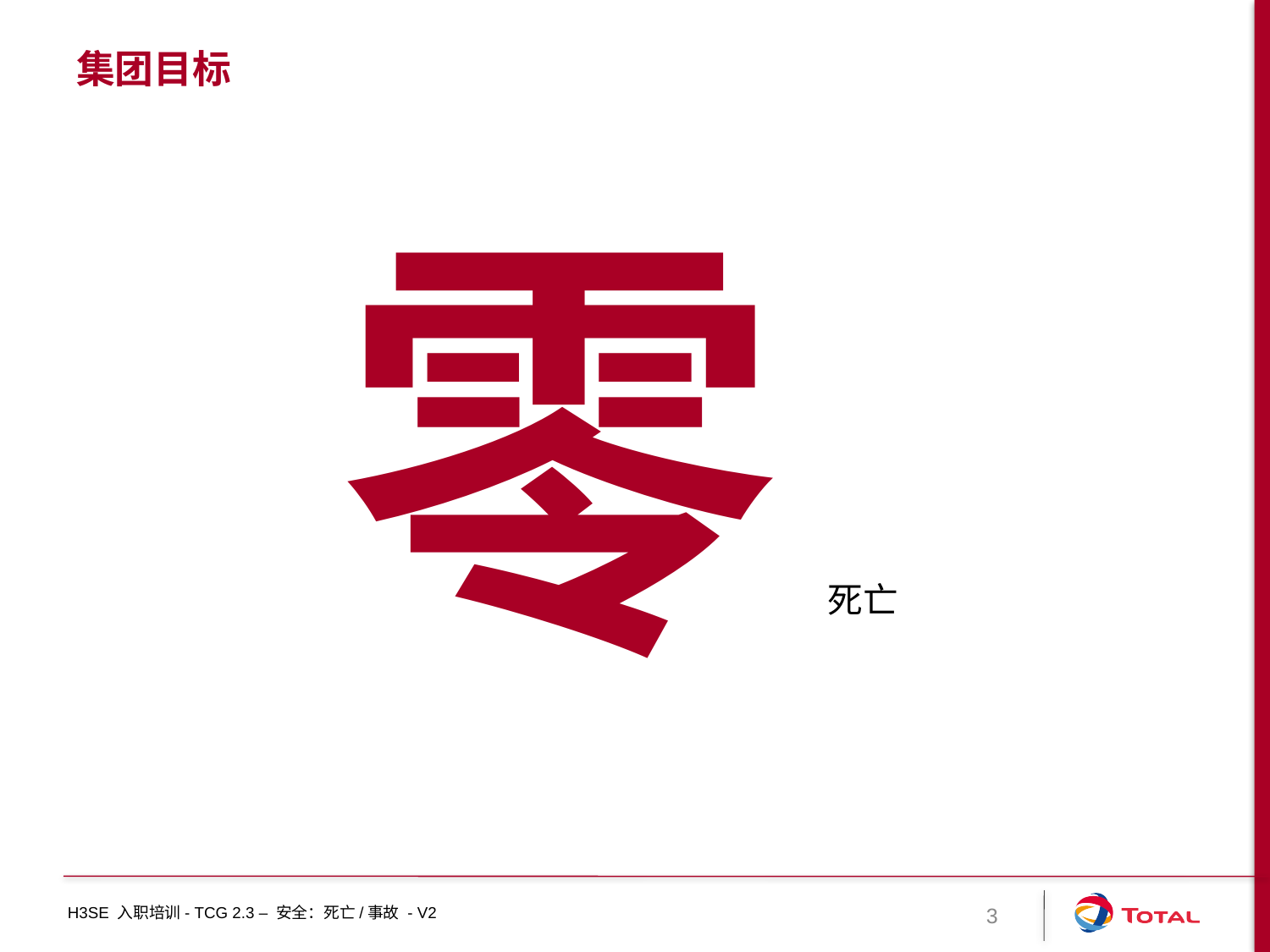

# 集团目标
零 死亡
3
H3SE 入职培训- TCG 2.3 – 安全：死亡/事故 - V2